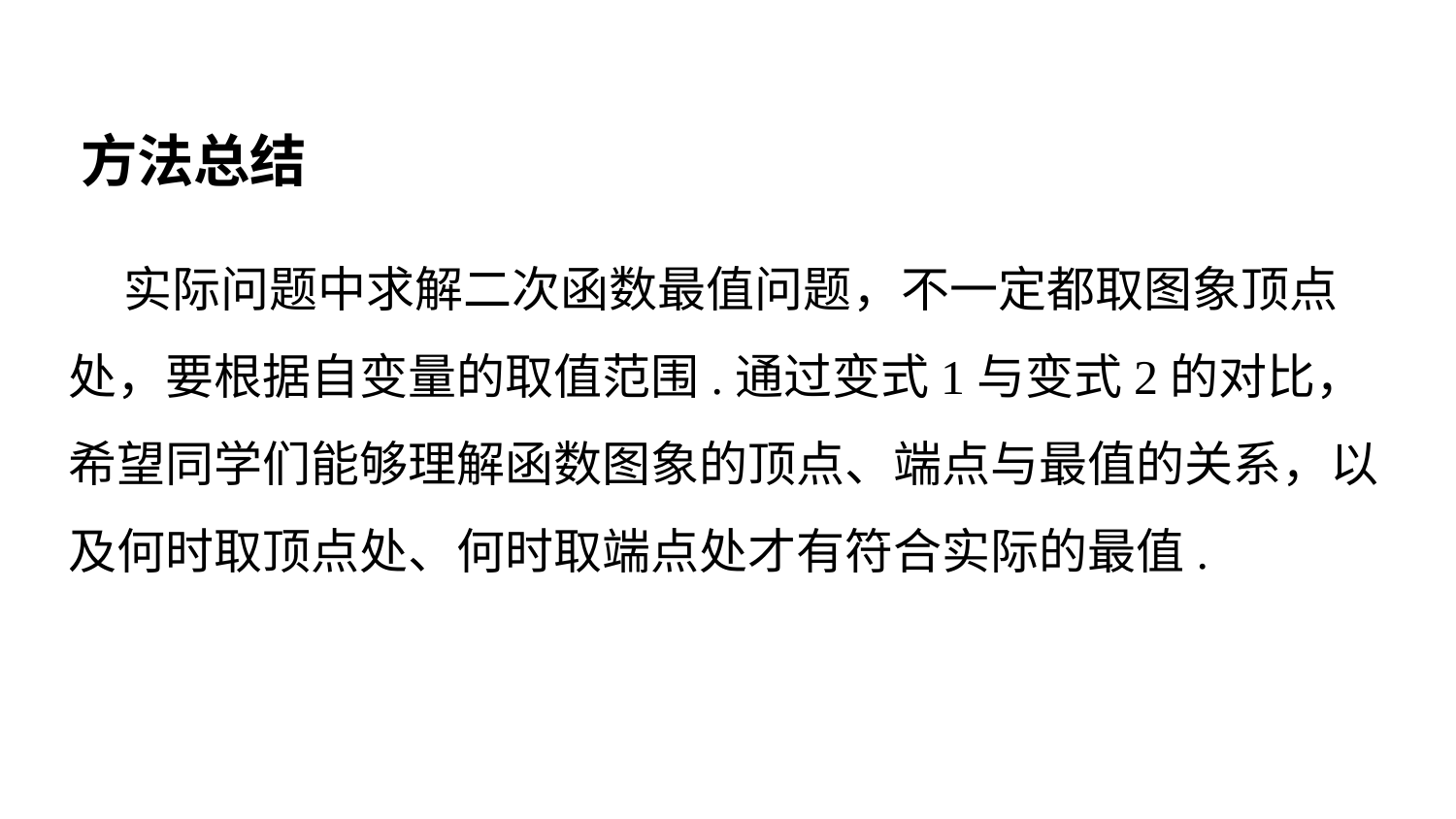

方法总结
    实际问题中求解二次函数最值问题，不一定都取图象顶点处，要根据自变量的取值范围.通过变式1与变式2的对比，希望同学们能够理解函数图象的顶点、端点与最值的关系，以及何时取顶点处、何时取端点处才有符合实际的最值.